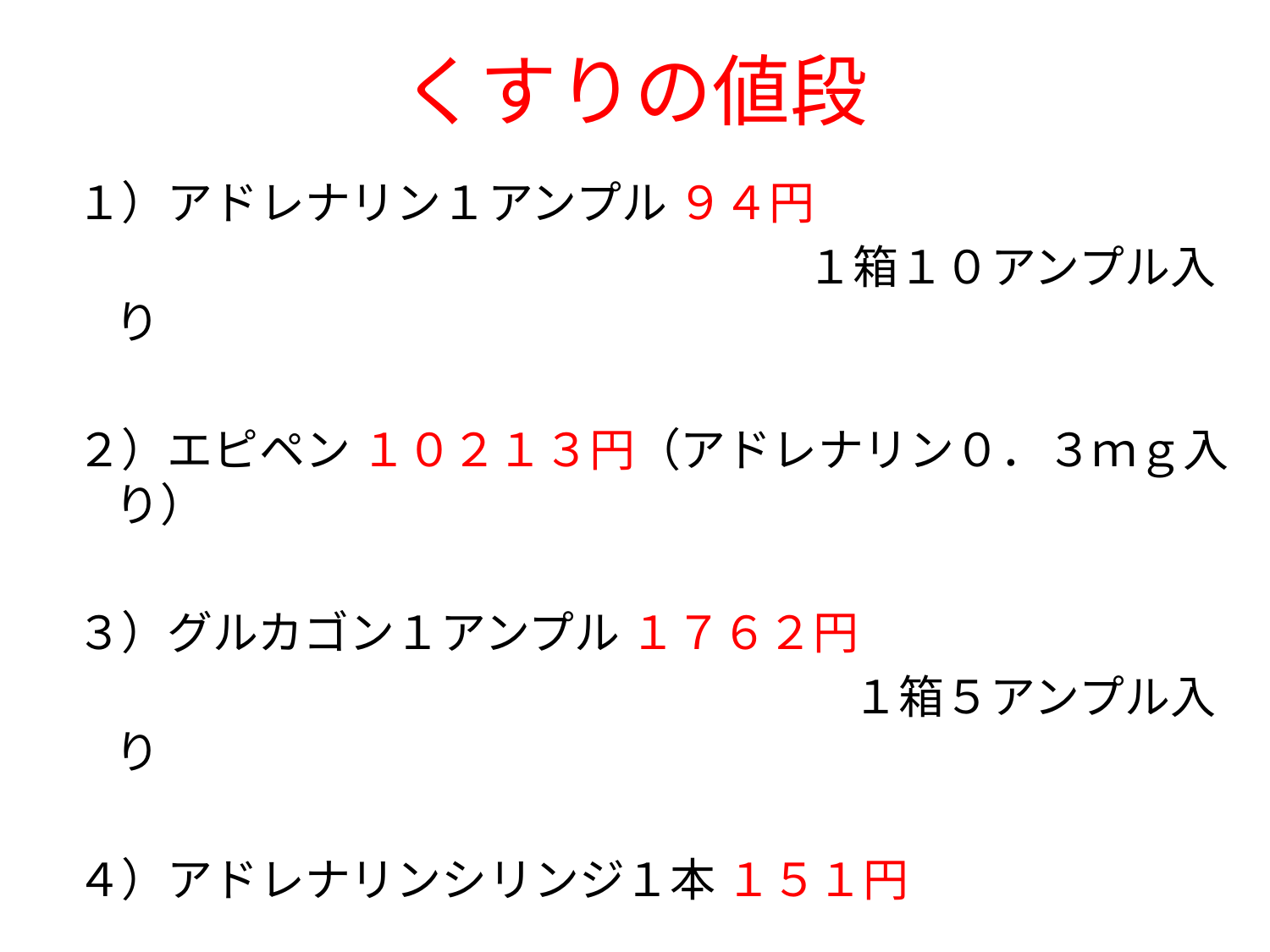

# くすりの値段
１）アドレナリン１アンプル ９４円
　　　　　　　　　　　　　　　　１箱１０アンプル入り

２）エピペン １０２１３円（アドレナリン０．３ｍｇ入り）

３）グルカゴン１アンプル １７６２円
　　　　　　　　　　　　　　　　　１箱５アンプル入り

４）アドレナリンシリンジ１本 １５１円